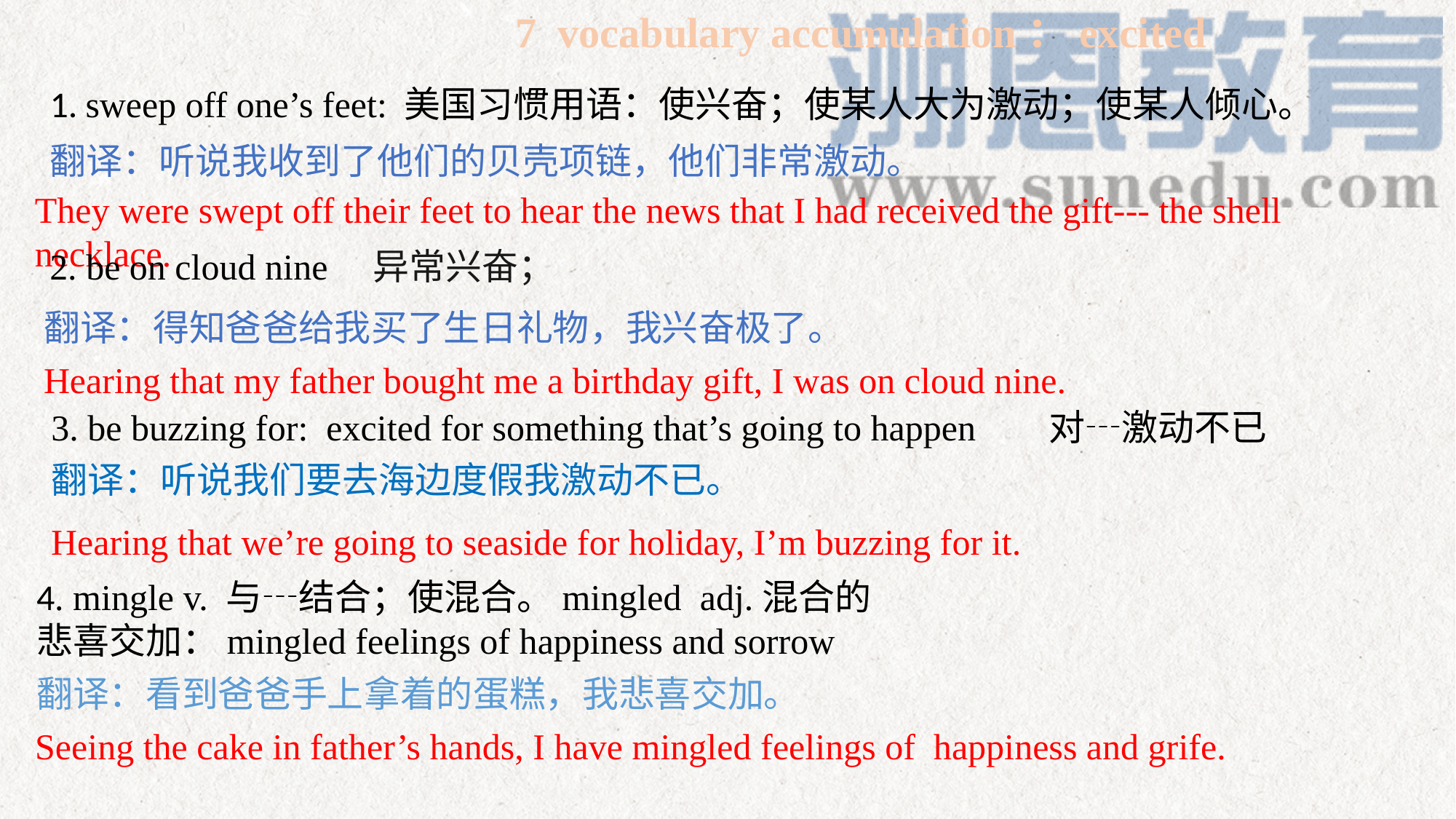

7  vocabulary accumulation：excited
1. sweep off one’s feet: 美国习惯用语：使兴奋；使某人大为激动；使某人倾心。
翻译：听说我收到了他们的贝壳项链，他们非常激动。
They were swept off their feet to hear the news that I had received the gift--- the shell necklace.
2. be on cloud nine    异常兴奋；
翻译：得知爸爸给我买了生日礼物，我兴奋极了。
Hearing that my father bought me a birthday gift, I was on cloud nine.
3. be buzzing for:  excited for something that’s going to happen       对┄激动不已
翻译：听说我们要去海边度假我激动不已。
Hearing that we’re going to seaside for holiday, I’m buzzing for it.
4. mingle v. 与┄结合；使混合。mingled  adj.混合的
悲喜交加：mingled feelings of happiness and sorrow
翻译：看到爸爸手上拿着的蛋糕，我悲喜交加。
Seeing the cake in father’s hands, I have mingled feelings of  happiness and grife.